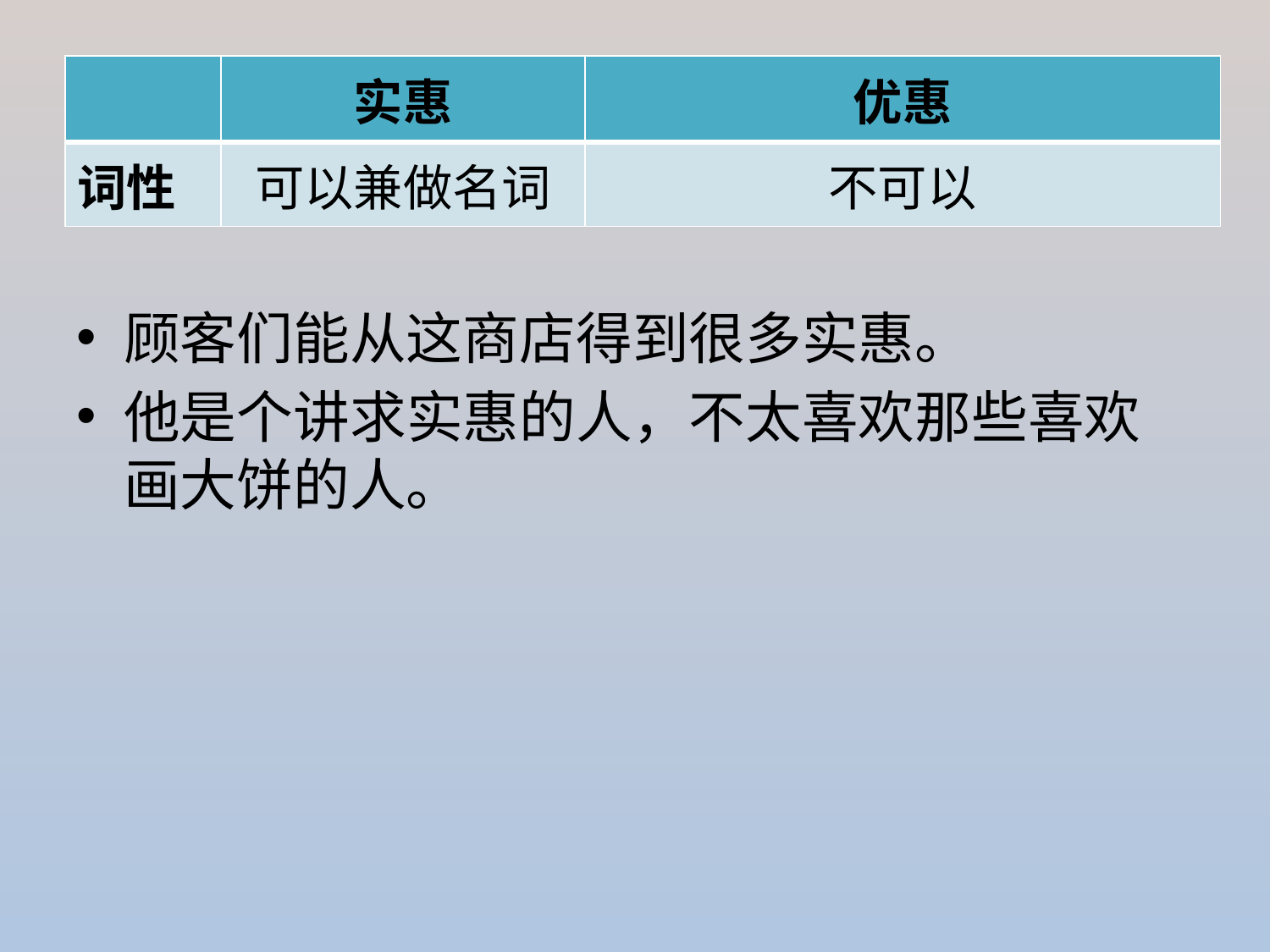

|  | 实惠 | 优惠 |
| --- | --- | --- |
| 词性 | 可以兼做名词 | 不可以 |
顾客们能从这商店得到很多实惠。
他是个讲求实惠的人，不太喜欢那些喜欢画大饼的人。